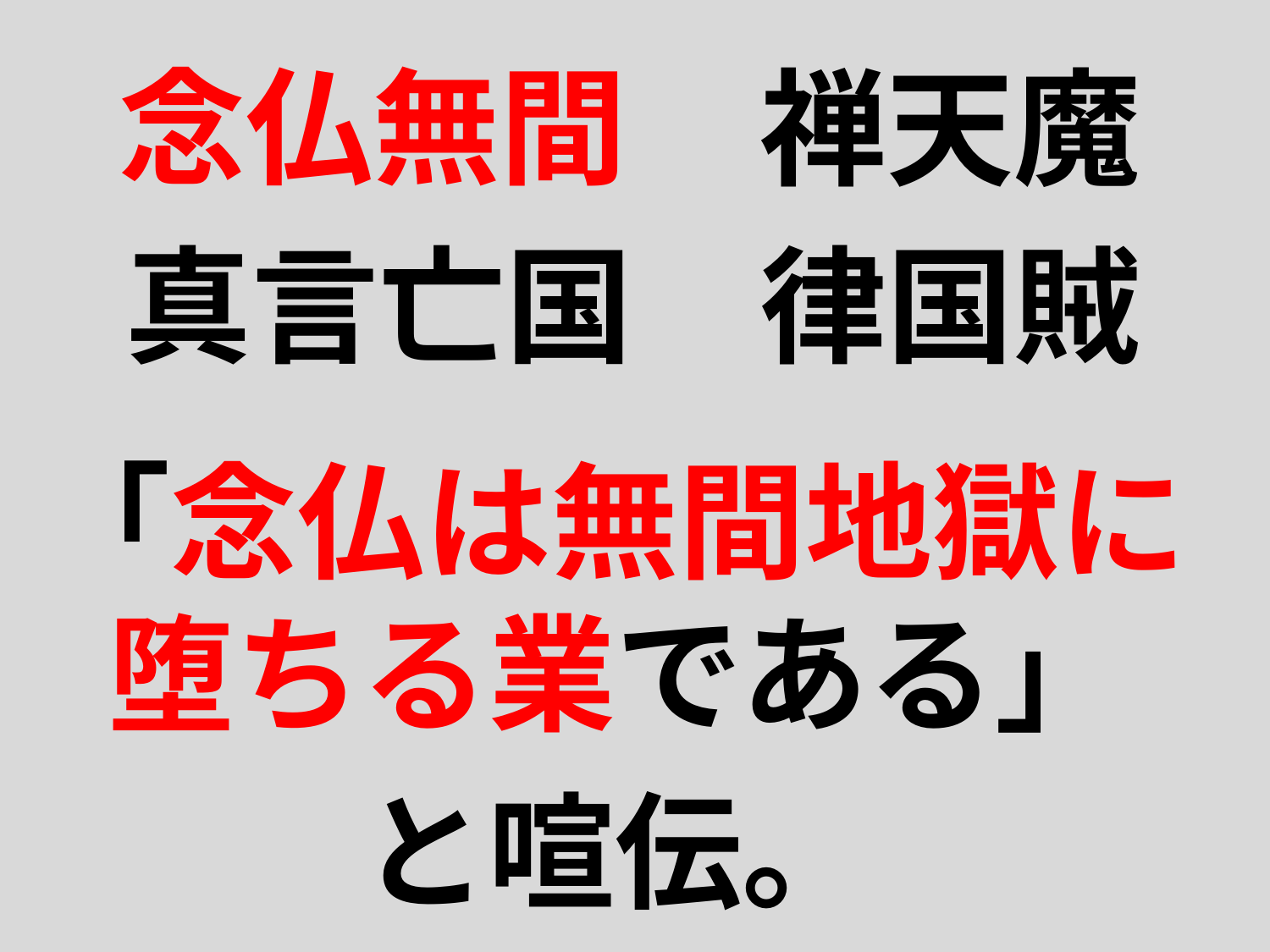

禅天魔
真言亡国　律国賊

念仏無間
「念仏は無間地獄に堕ちる業である」
と喧伝。